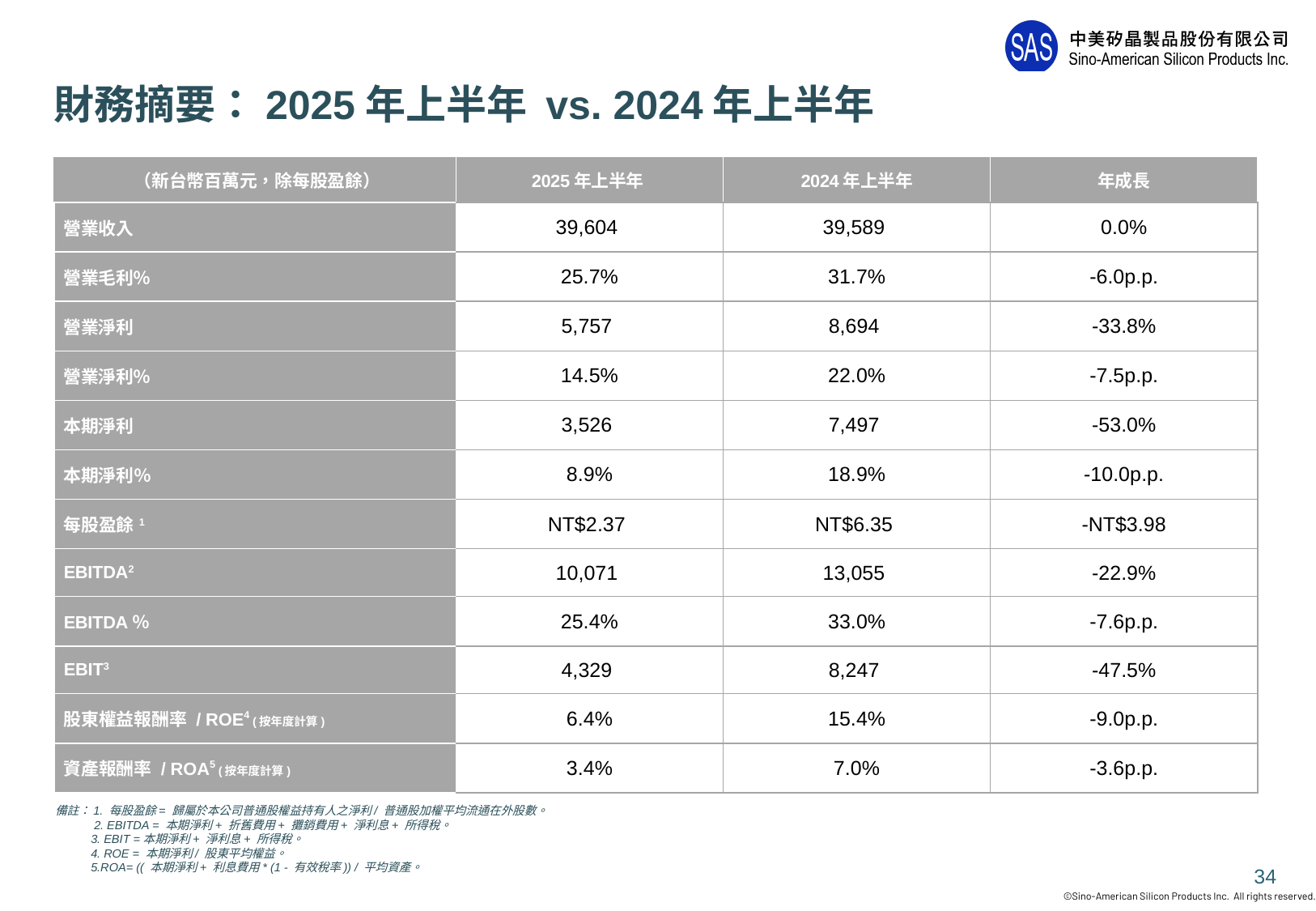

# 財務摘要：2025年上半年 vs. 2024年上半年
| （新台幣百萬元，除每股盈餘） | 2025年上半年 | 2024年上半年 | 年成長 |
| --- | --- | --- | --- |
| 營業收入 | 39,604 | 39,589 | 0.0% |
| 營業毛利％ | 25.7% | 31.7% | -6.0p.p. |
| 營業淨利 | 5,757 | 8,694 | -33.8% |
| 營業淨利％ | 14.5% | 22.0% | -7.5p.p. |
| 本期淨利 | 3,526 | 7,497 | -53.0% |
| 本期淨利％ | 8.9% | 18.9% | -10.0p.p. |
| 每股盈餘1 | NT$2.37 | NT$6.35 | -NT$3.98 |
| EBITDA2 | 10,071 | 13,055 | -22.9% |
| EBITDA％ | 25.4% | 33.0% | -7.6p.p. |
| EBIT3 | 4,329 | 8,247 | -47.5% |
| 股東權益報酬率 / ROE4 (按年度計算) | 6.4% | 15.4% | -9.0p.p. |
| 資產報酬率 / ROA5 (按年度計算) | 3.4% | 7.0% | -3.6p.p. |
備註：1. 每股盈餘= 歸屬於本公司普通股權益持有人之淨利/ 普通股加權平均流通在外股數。
            2. EBITDA = 本期淨利+ 折舊費用+ 攤銷費用+ 淨利息+ 所得稅。
           3. EBIT =本期淨利+ 淨利息+ 所得稅。
           4. ROE = 本期淨利/ 股東平均權益。
           5.ROA= (( 本期淨利+ 利息費用* (1 - 有效稅率)) / 平均資產。

34